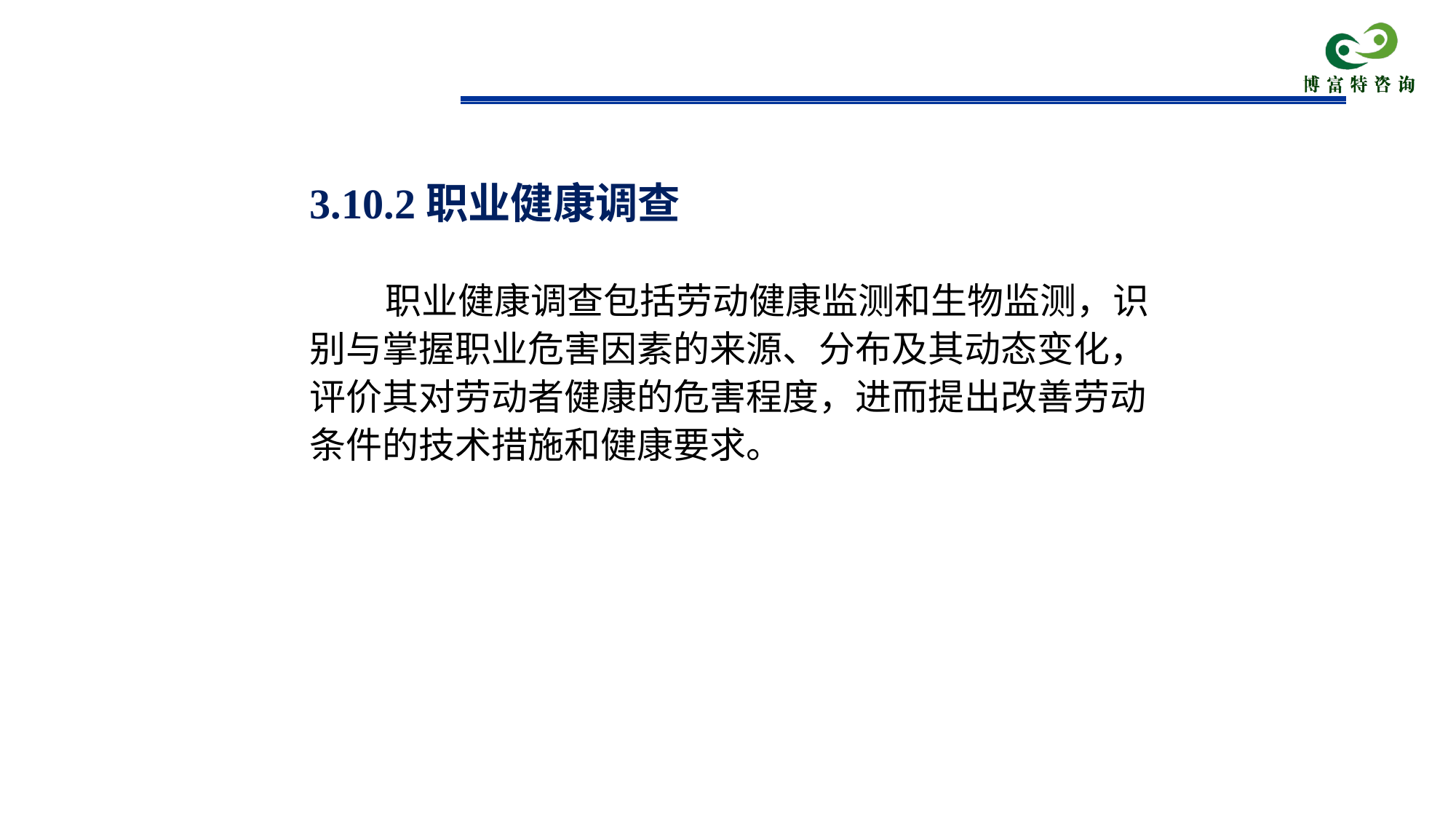

3.10.2职业健康调查
职业健康调查包括劳动健康监测和生物监测，识别与掌握职业危害因素的来源、分布及其动态变化，评价其对劳动者健康的危害程度，进而提出改善劳动条件的技术措施和健康要求。